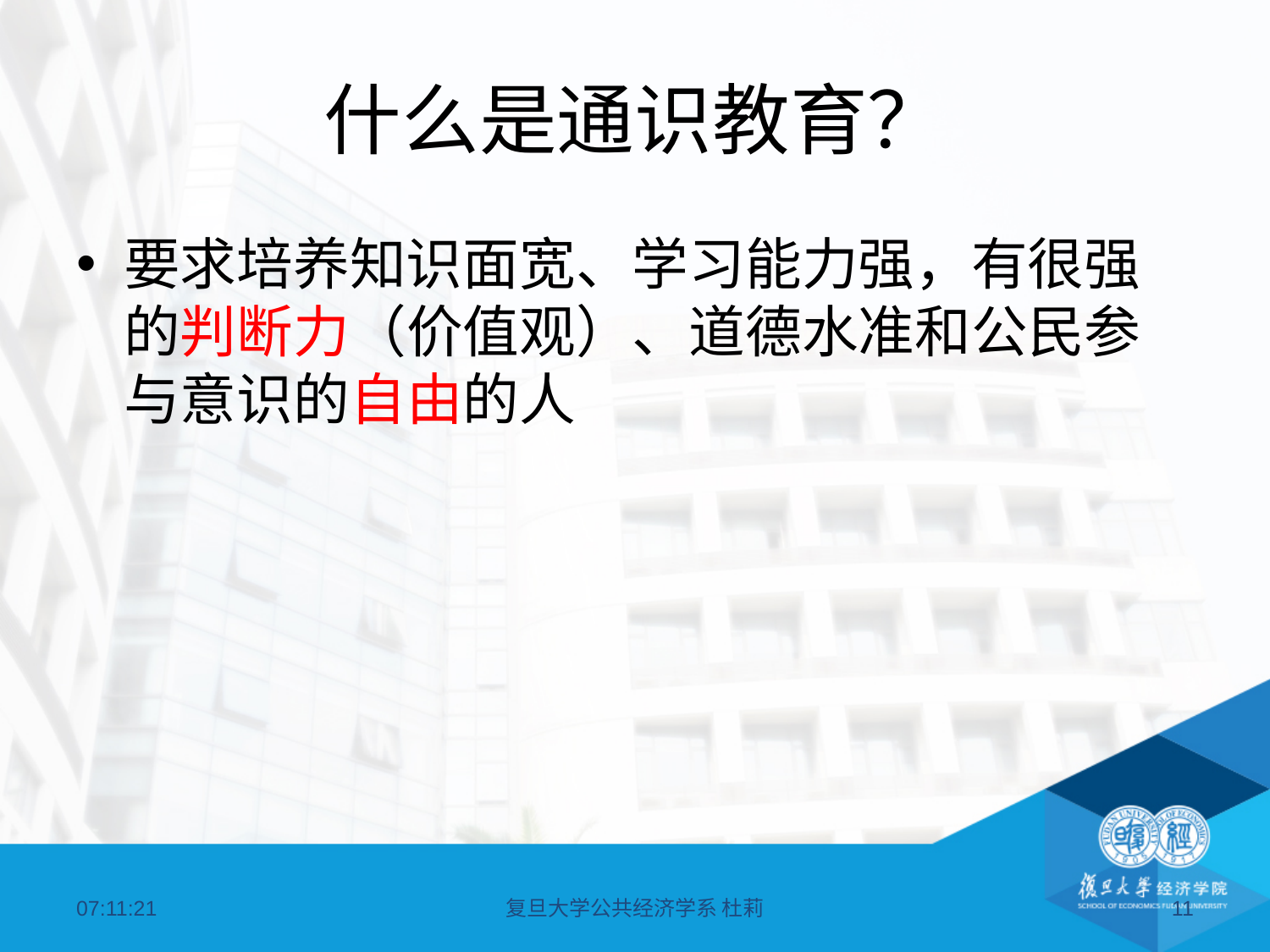

# 什么是通识教育？
要求培养知识面宽、学习能力强，有很强的判断力（价值观）、道德水准和公民参与意识的自由的人
07:11:21
复旦大学公共经济学系 杜莉
11